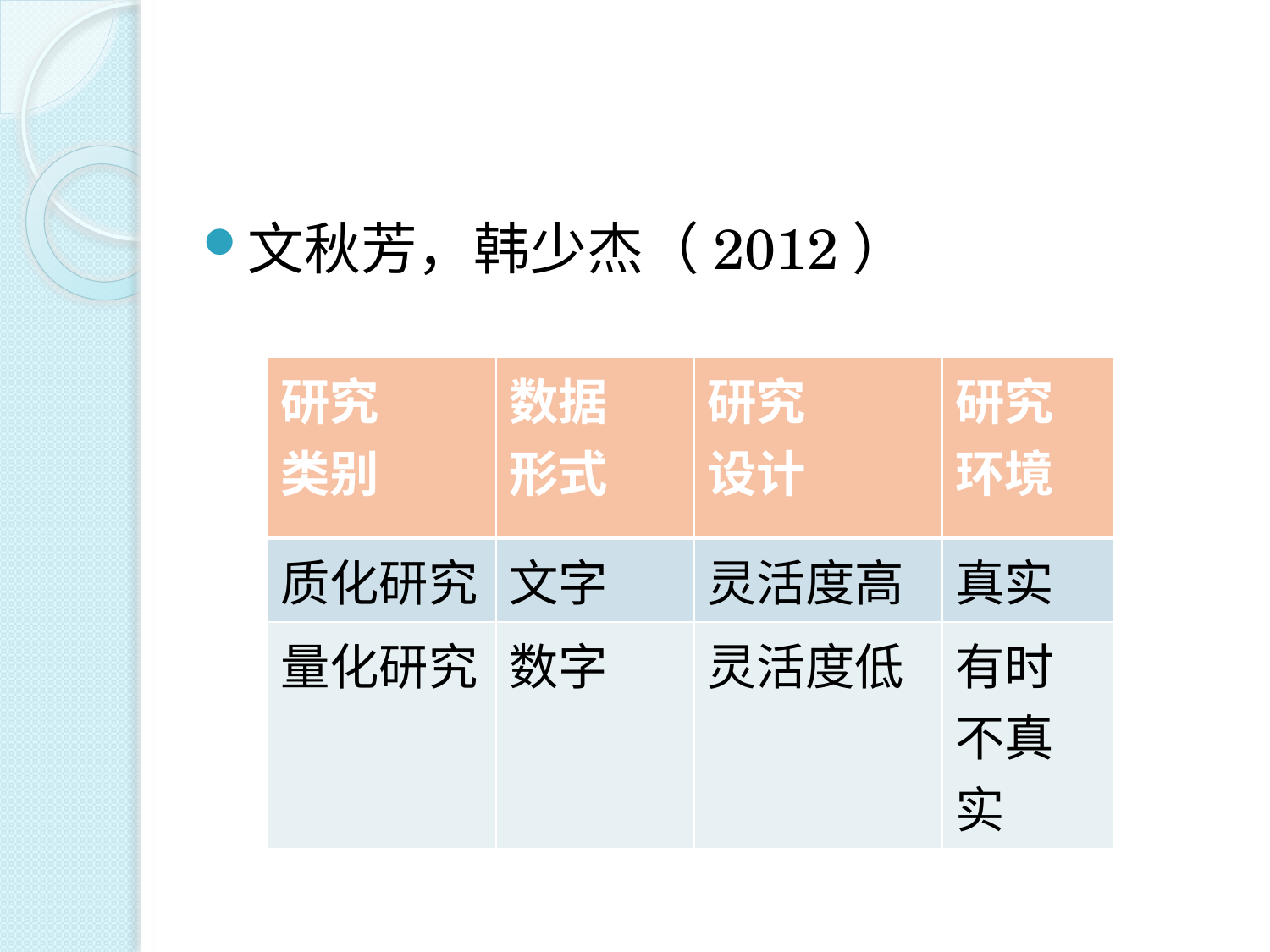

#

文秋芳，韩少杰（2012）

| 研究 类别 | 数据 形式 | 研究 设计 | 研究环境 |
| --- | --- | --- | --- |
| 质化研究 | 文字 | 灵活度高 | 真实 |
| 量化研究 | 数字 | 灵活度低 | 有时不真实 |